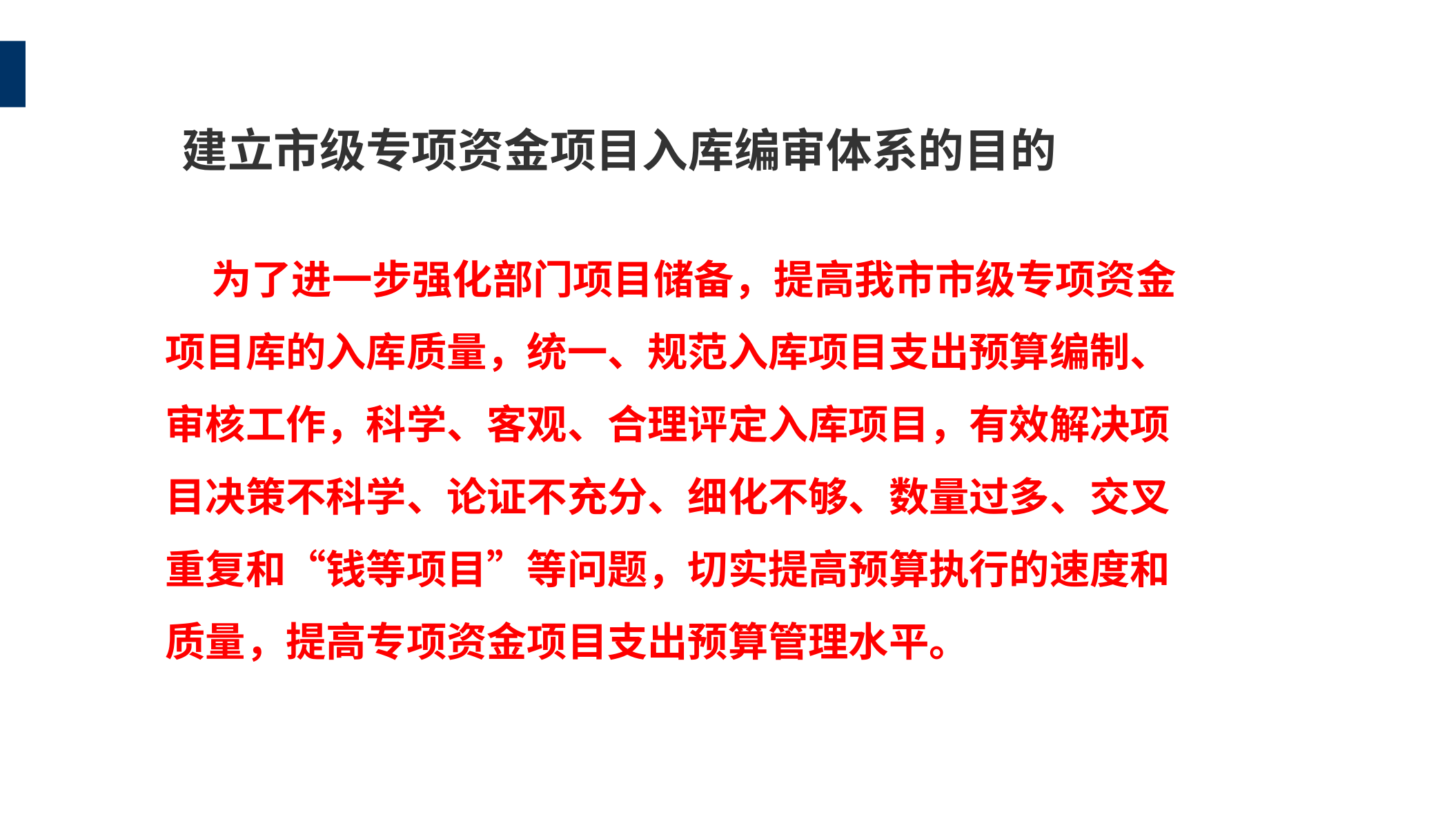

建立市级专项资金项目入库编审体系的目的
    为了进一步强化部门项目储备，提高我市市级专项资金项目库的入库质量，统一、规范入库项目支出预算编制、审核工作，科学、客观、合理评定入库项目，有效解决项目决策不科学、论证不充分、细化不够、数量过多、交叉重复和“钱等项目”等问题，切实提高预算执行的速度和质量，提高专项资金项目支出预算管理水平。
2015